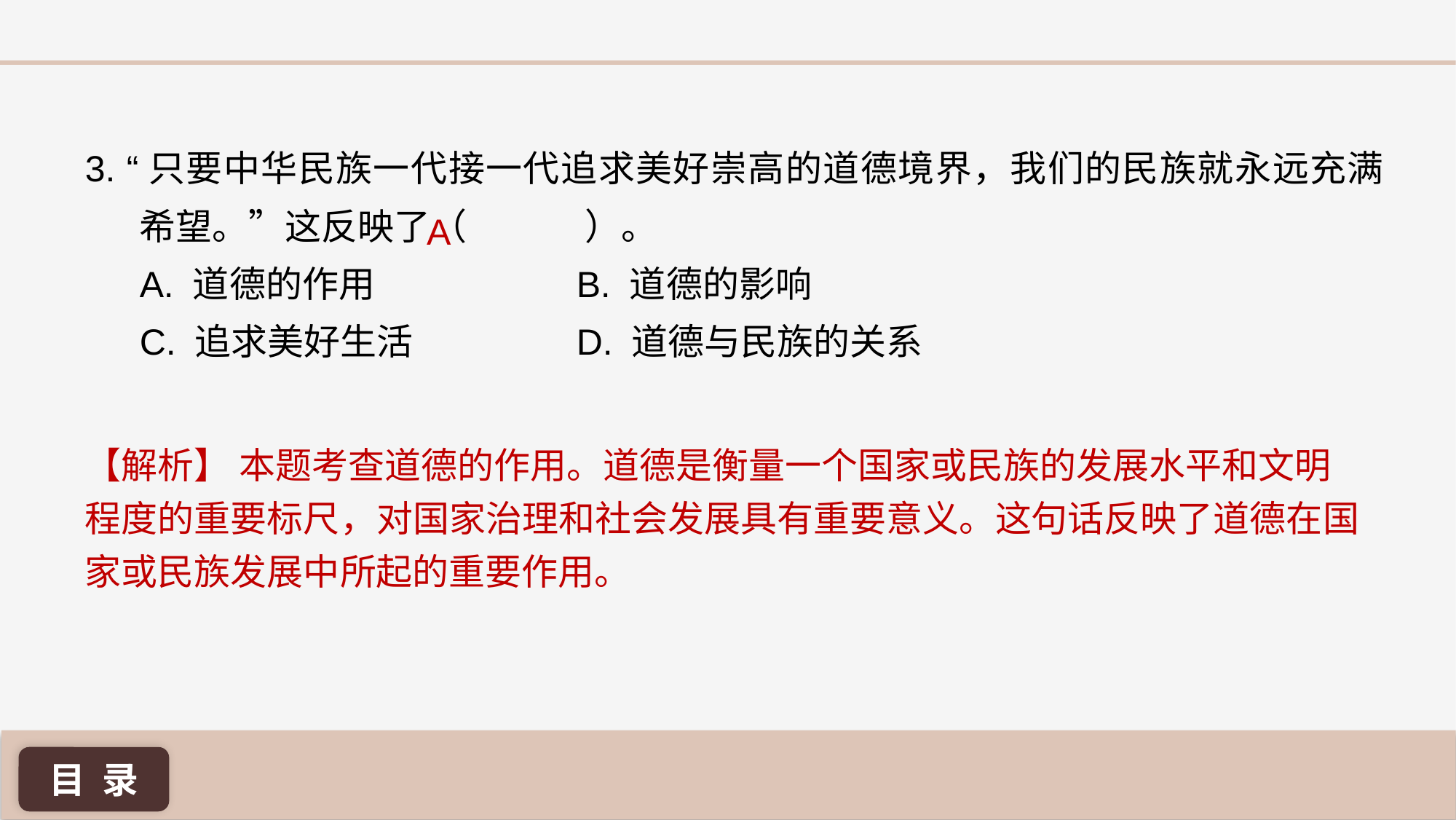

3. “只要中华民族一代接一代追求美好崇高的道德境界，我们的民族就永远充满希望。”这反映了（	 ）。
A. 道德的作用 	      	B. 道德的影响
C. 追求美好生活 	      	D. 道德与民族的关系
A
【解析】 本题考查道德的作用。道德是衡量一个国家或民族的发展水平和文明程度的重要标尺，对国家治理和社会发展具有重要意义。这句话反映了道德在国家或民族发展中所起的重要作用。